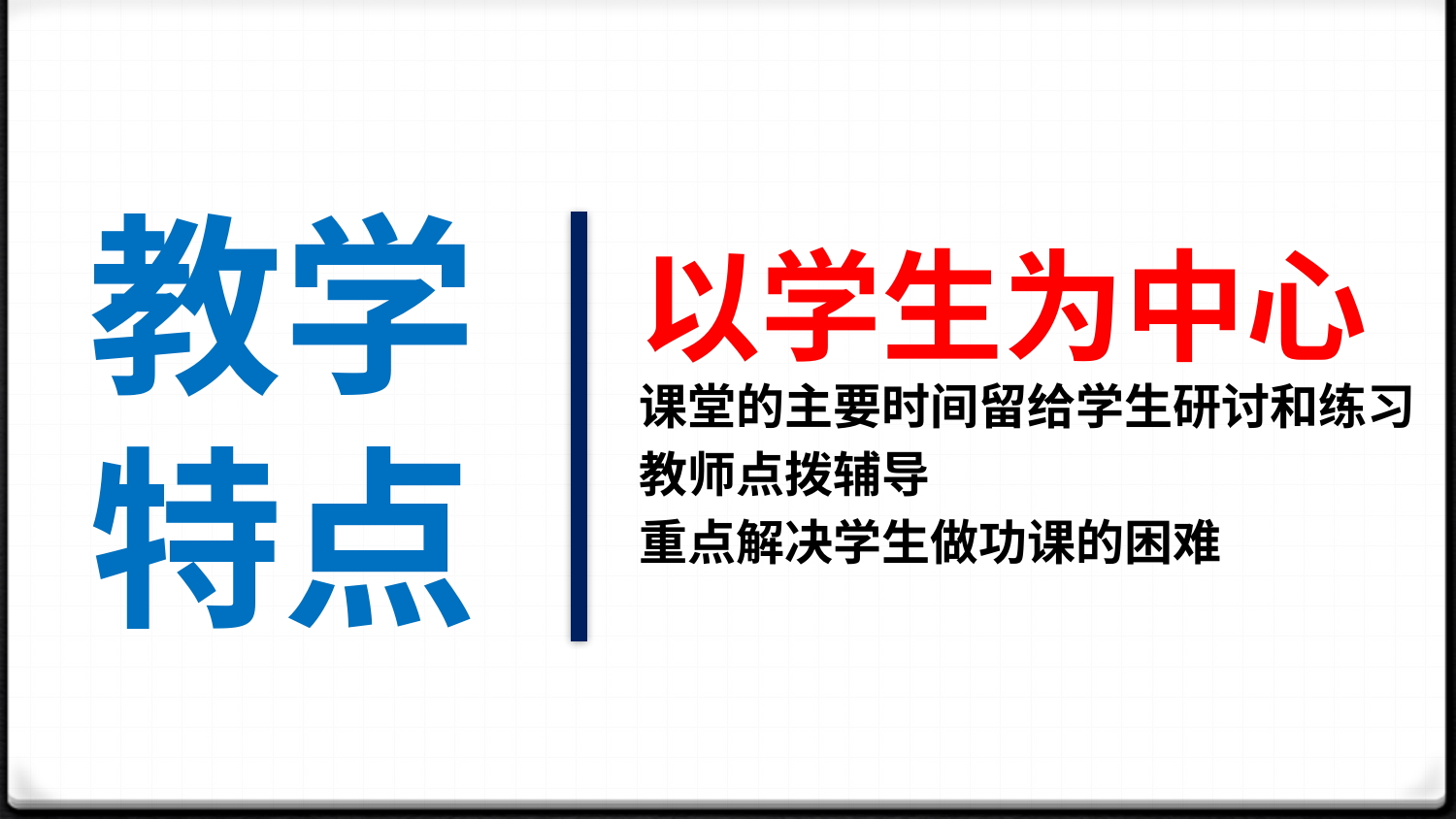

# 教学特点
以学生为中心
课堂的主要时间留给学生研讨和练习
教师点拨辅导
重点解决学生做功课的困难